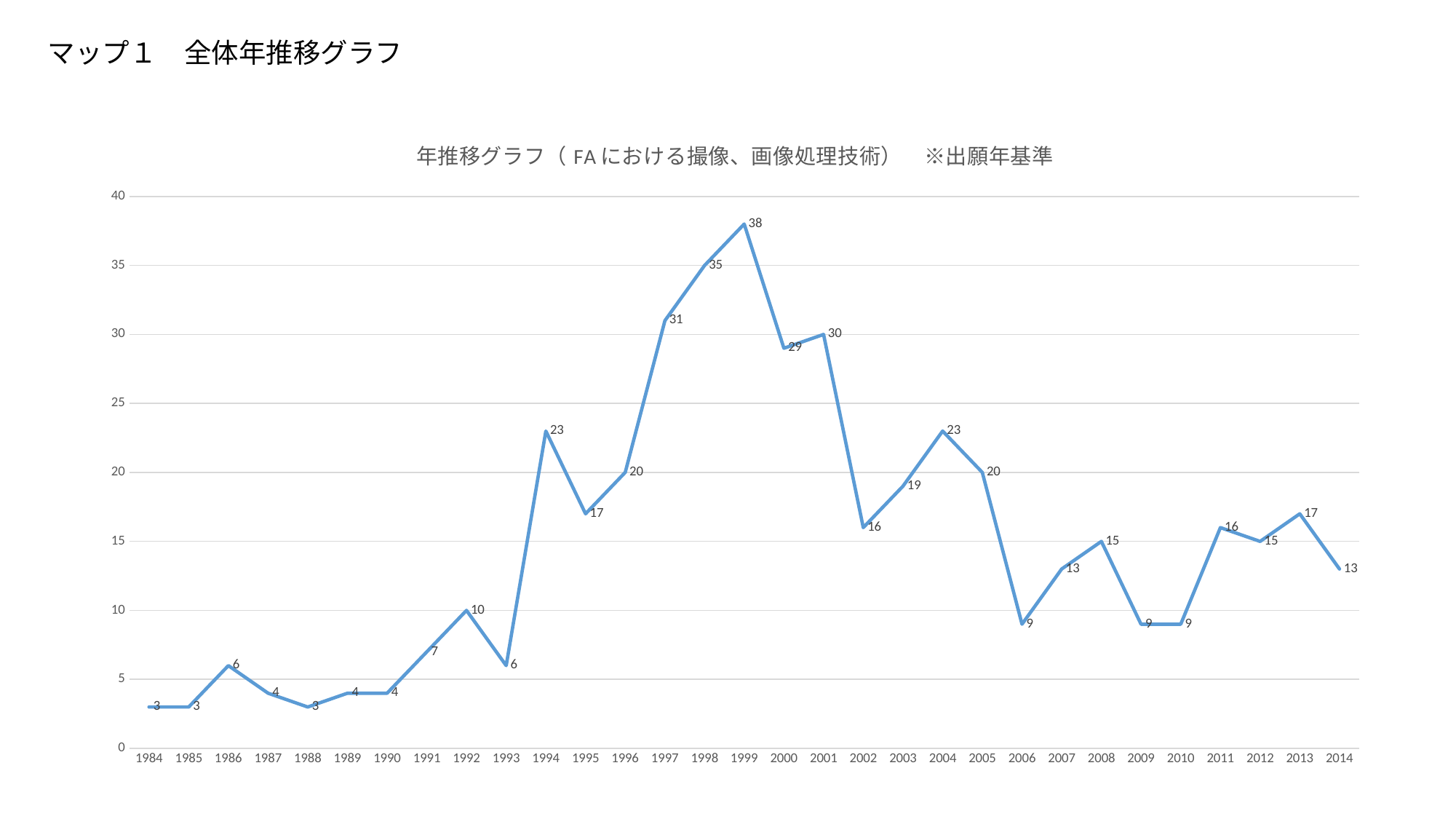

マップ１　全体年推移グラフ

### Chart: 年推移グラフ（FAにおける撮像、画像処理技術）　※出願年基準

| Category | 総計 |
|---|---|
| 1984 | 3.0 |
| 1985 | 3.0 |
| 1986 | 6.0 |
| 1987 | 4.0 |
| 1988 | 3.0 |
| 1989 | 4.0 |
| 1990 | 4.0 |
| 1991 | 7.0 |
| 1992 | 10.0 |
| 1993 | 6.0 |
| 1994 | 23.0 |
| 1995 | 17.0 |
| 1996 | 20.0 |
| 1997 | 31.0 |
| 1998 | 35.0 |
| 1999 | 38.0 |
| 2000 | 29.0 |
| 2001 | 30.0 |
| 2002 | 16.0 |
| 2003 | 19.0 |
| 2004 | 23.0 |
| 2005 | 20.0 |
| 2006 | 9.0 |
| 2007 | 13.0 |
| 2008 | 15.0 |
| 2009 | 9.0 |
| 2010 | 9.0 |
| 2011 | 16.0 |
| 2012 | 15.0 |
| 2013 | 17.0 |
| 2014 | 13.0 |